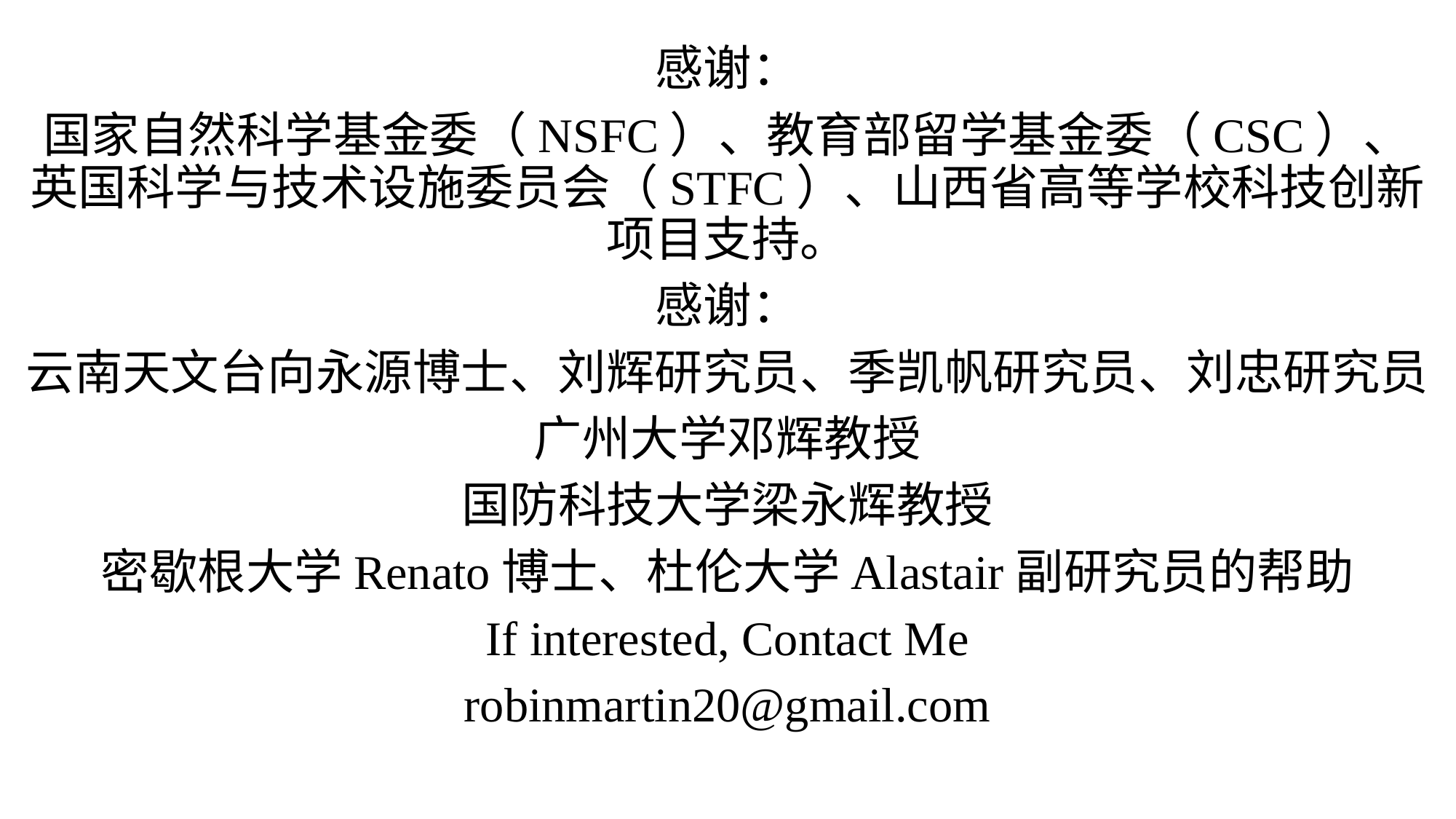

感谢：
国家自然科学基金委（NSFC）、教育部留学基金委（CSC）、英国科学与技术设施委员会（STFC）、山西省高等学校科技创新项目支持。
感谢：
云南天文台向永源博士、刘辉研究员、季凯帆研究员、刘忠研究员
广州大学邓辉教授
国防科技大学梁永辉教授
密歇根大学Renato博士、杜伦大学Alastair副研究员的帮助
If interested, Contact Me
robinmartin20@gmail.com